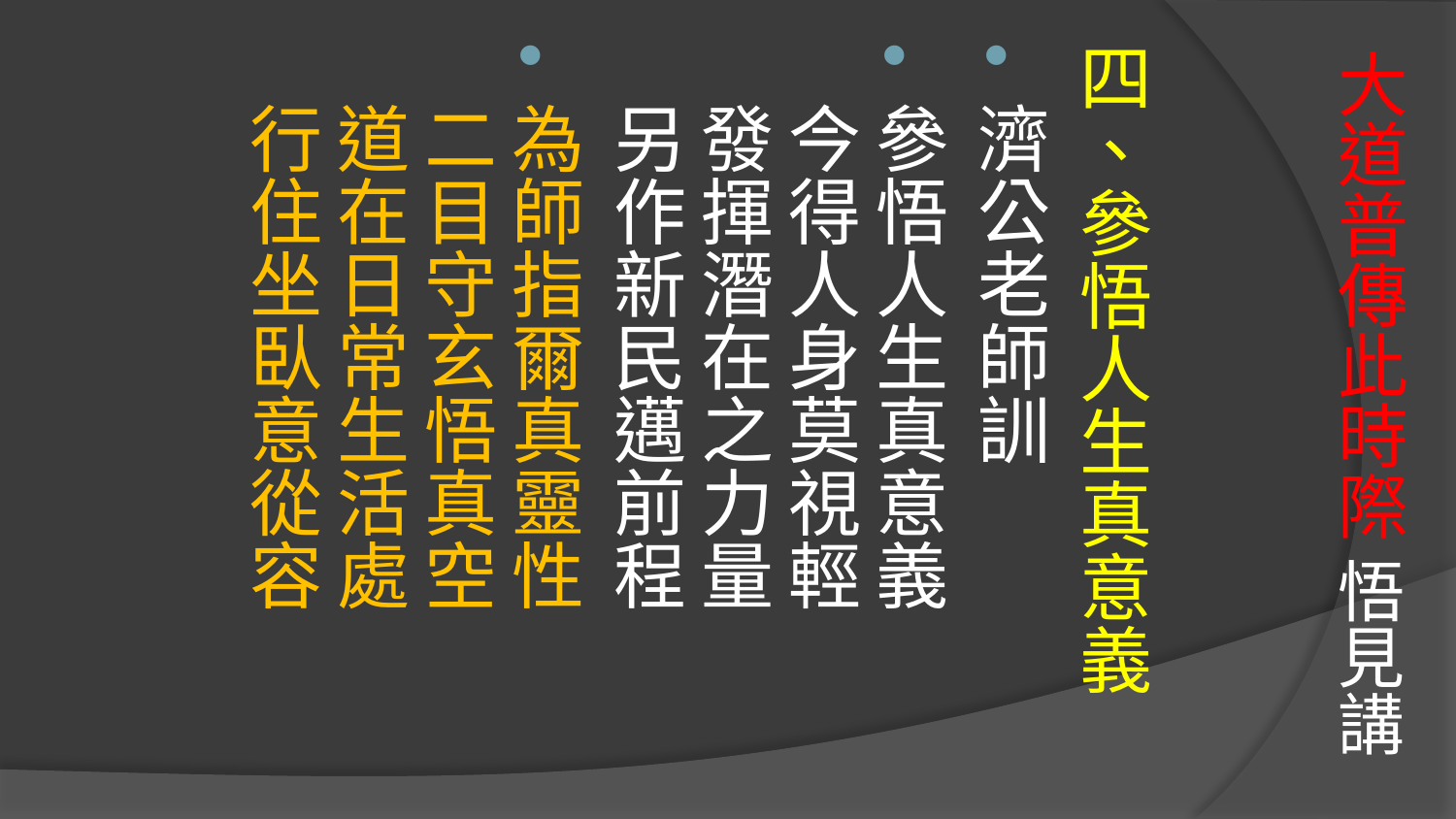

# 大道普傳此時際 悟見講
四、參悟人生真意義
濟公老師訓
參悟人生真意義       今得人身莫視輕
發揮潛在之力量         另作新民邁前程
為師指爾真靈性        二目守玄悟真空
道在日常生活處       行住坐臥意從容